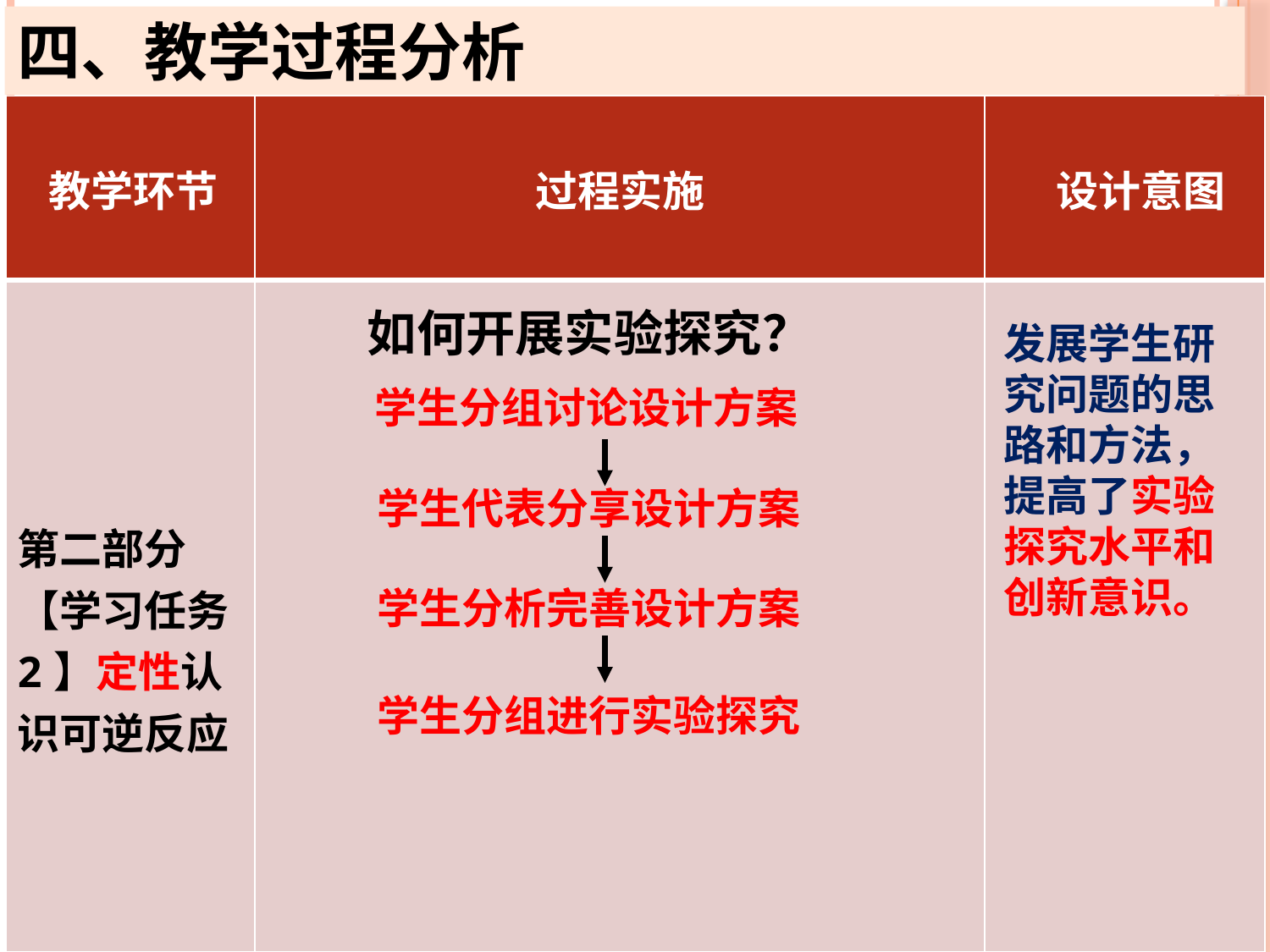

四、教学过程分析
| 教学环节 | 过程实施 | 设计意图 |
| --- | --- | --- |
| 第二部分 【学习任务2】定性认识可逆反应 |  |  |
如何开展实验探究？
发展学生研究问题的思路和方法，提高了实验探究水平和创新意识。
学生分组讨论设计方案
学生代表分享设计方案
学生分析完善设计方案
学生分组进行实验探究

11